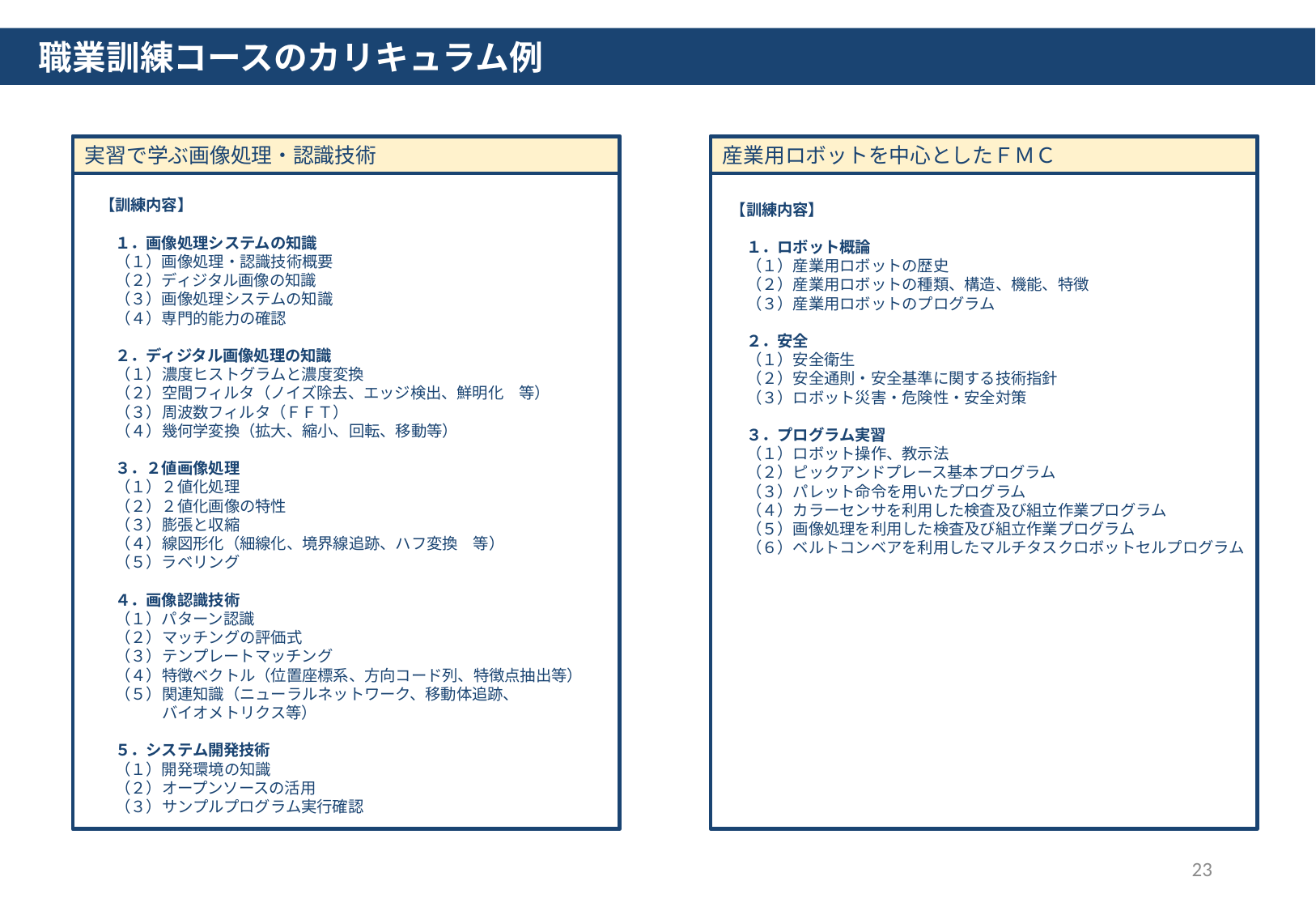

職業訓練コースのカリキュラム例

実習で学ぶ画像処理・認識技術
【訓練内容】

　１．画像処理システムの知識
　（１）画像処理・認識技術概要
　（２）ディジタル画像の知識
　（３）画像処理システムの知識
　（４）専門的能力の確認

　２．ディジタル画像処理の知識
　（１）濃度ヒストグラムと濃度変換
　（２）空間フィルタ（ノイズ除去、エッジ検出、鮮明化　等）
　（３）周波数フィルタ（ＦＦＴ）
　（４）幾何学変換（拡大、縮小、回転、移動等）

　３．２値画像処理
　（１）２値化処理
　（２）２値化画像の特性
　（３）膨張と収縮
　（４）線図形化（細線化、境界線追跡、ハフ変換　等）
　（５）ラベリング

　４．画像認識技術
　（１）パターン認識
　（２）マッチングの評価式
　（３）テンプレートマッチング
　（４）特徴ベクトル（位置座標系、方向コード列、特徴点抽出等）
　（５）関連知識（ニューラルネットワーク、移動体追跡、
　　　　バイオメトリクス等）

　５．システム開発技術
　（１）開発環境の知識
　（２）オープンソースの活用
　（３）サンプルプログラム実行確認

産業用ロボットを中心としたＦＭＣ
【訓練内容】

　１．ロボット概論
　（１）産業用ロボットの歴史
　（２）産業用ロボットの種類、構造、機能、特徴
　（３）産業用ロボットのプログラム

　２．安全
　（１）安全衛生
　（２）安全通則・安全基準に関する技術指針
　（３）ロボット災害・危険性・安全対策

　３．プログラム実習
　（１）ロボット操作、教示法
　（２）ピックアンドプレース基本プログラム
　（３）パレット命令を用いたプログラム
　（４）カラーセンサを利用した検査及び組立作業プログラム
　（５）画像処理を利用した検査及び組立作業プログラム
　（６）ベルトコンベアを利用したマルチタスクロボットセルプログラム
23